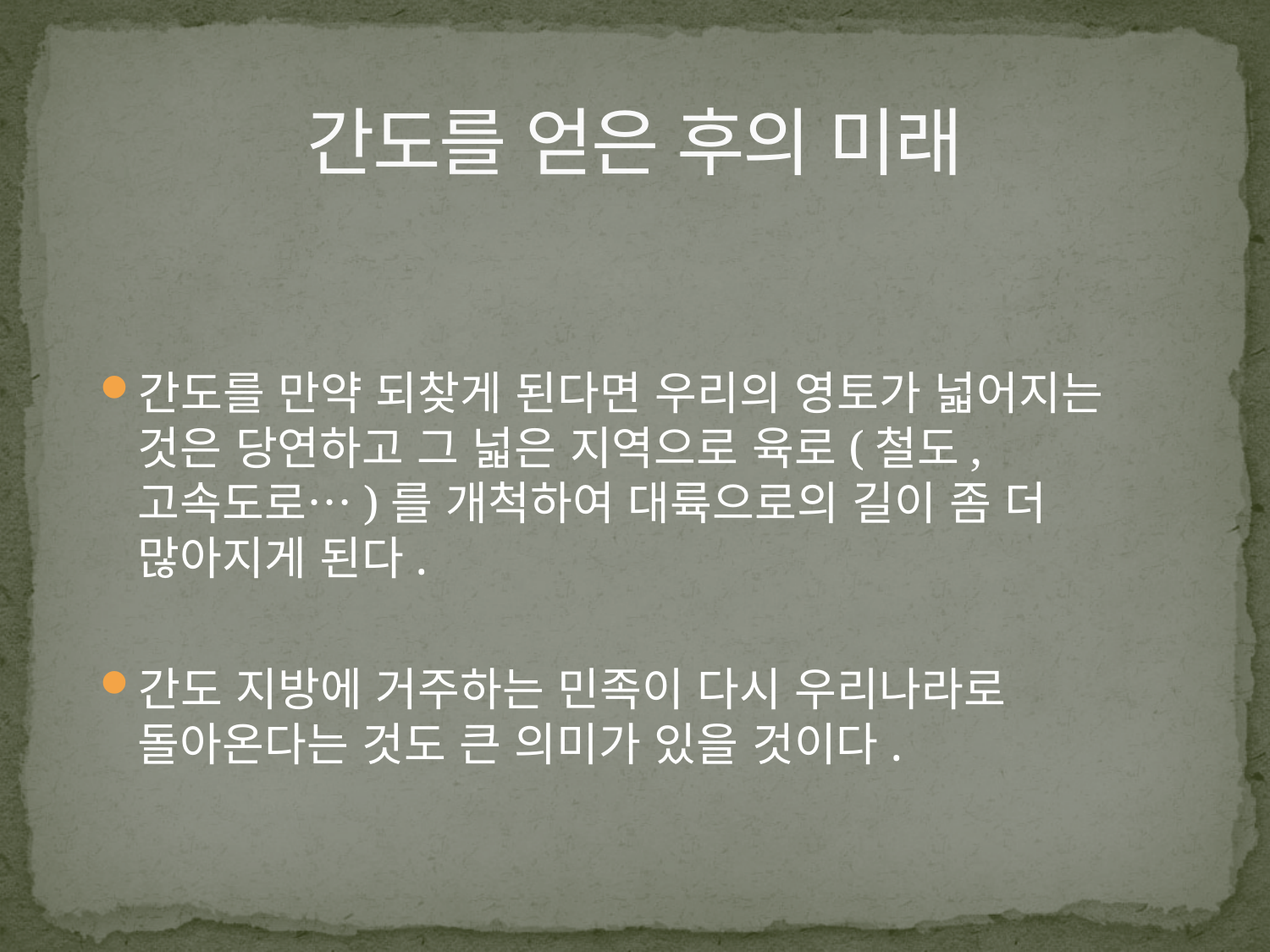

# 간도를 얻은 후의 미래
간도를 만약 되찾게 된다면 우리의 영토가 넓어지는 것은 당연하고 그 넓은 지역으로 육로(철도, 고속도로…)를 개척하여 대륙으로의 길이 좀 더 많아지게 된다.

간도 지방에 거주하는 민족이 다시 우리나라로 돌아온다는 것도 큰 의미가 있을 것이다.